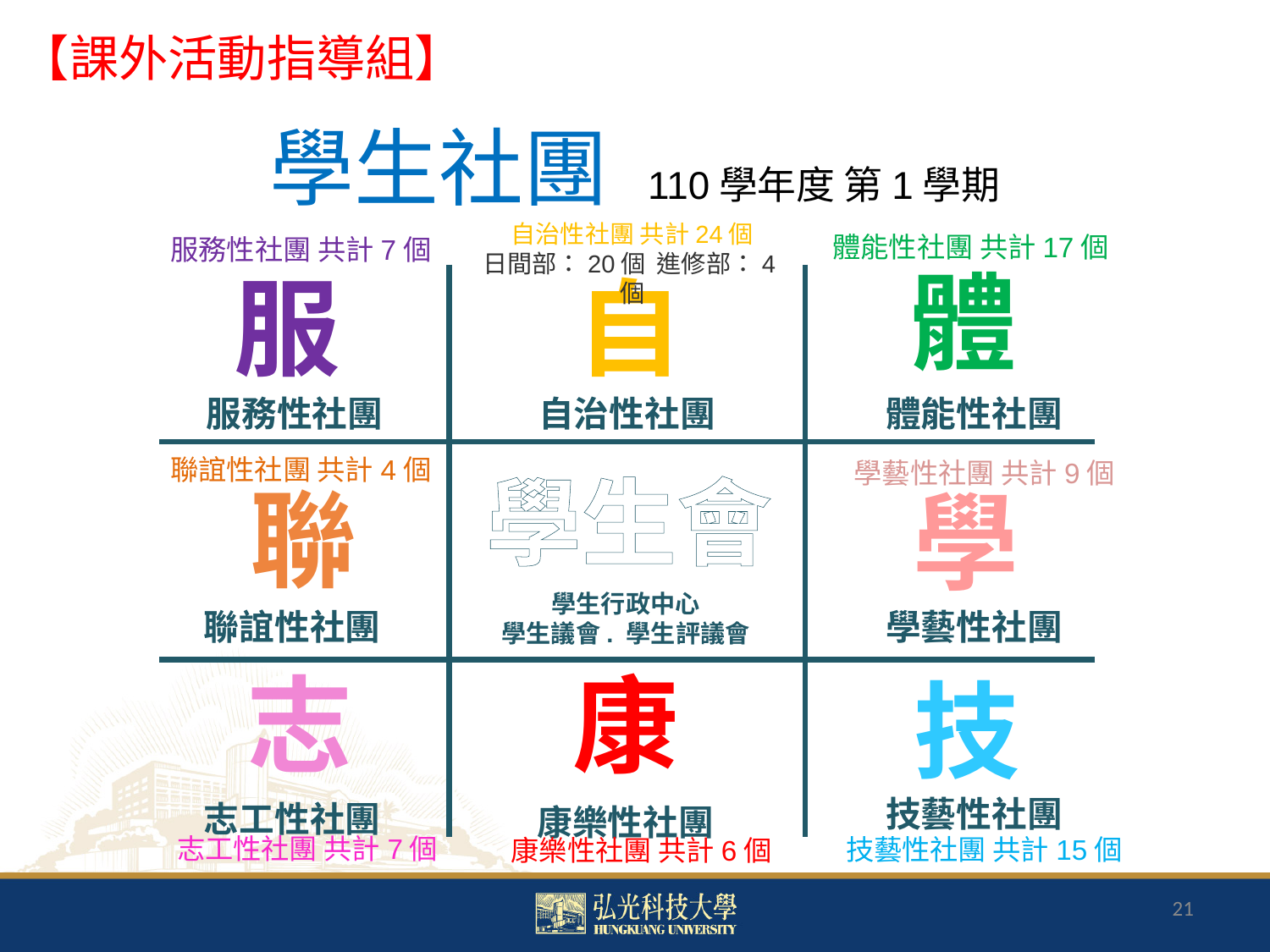

【課外活動指導組】
# 學生社團 110學年度 第1學期
自治性社團 共計24個
日間部：20個  進修部：4個
體能性社團 共計17個
服務性社團 共計7個
體
服
自
聯
學
志
康
技
服務性社團
體能性社團
自治性社團
學生會
學生行政中心
學生議會. 學生評議會
聯誼性社團
學藝性社團
技藝性社團
志工性社團
康樂性社團
聯誼性社團 共計4個
學藝性社團 共計9個
志工性社團 共計7個
技藝性社團 共計15個
康樂性社團 共計6個
21